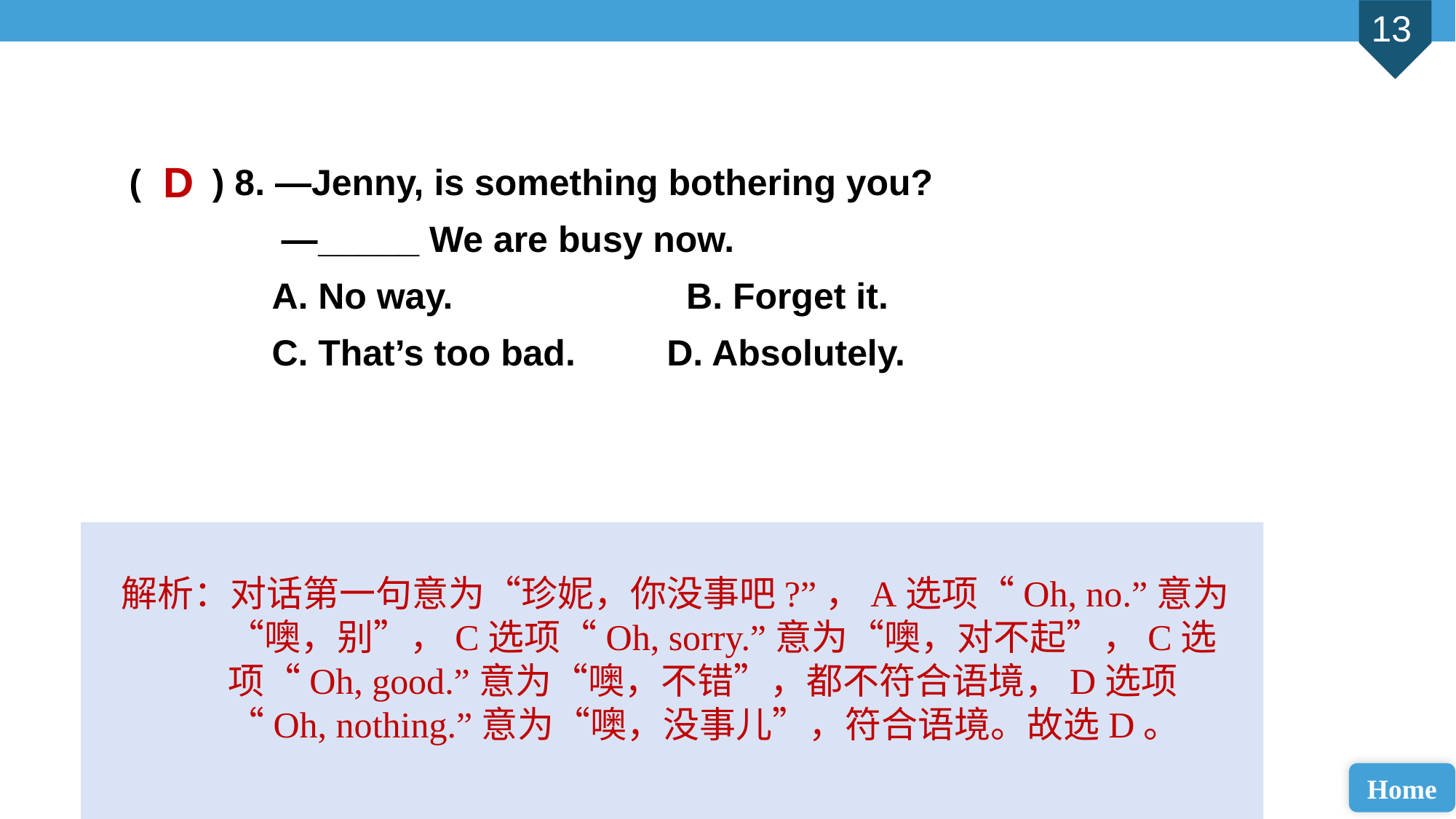

(       ) 8. —Jenny, is something bothering you?
               —_____ We are busy now.
              A. No way.                       B. Forget it.
              C. That’s too bad.         D. Absolutely.
D

解析：对话第一句意为“珍妮，你没事吧?”，A选项“Oh, no.”意为“噢，别”，C选项“Oh, sorry.”意为“噢，对不起”，C选项“Oh, good.”意为“噢，不错”，都不符合语境，D选项“Oh, nothing.”意为“噢，没事儿”，符合语境。故选D。